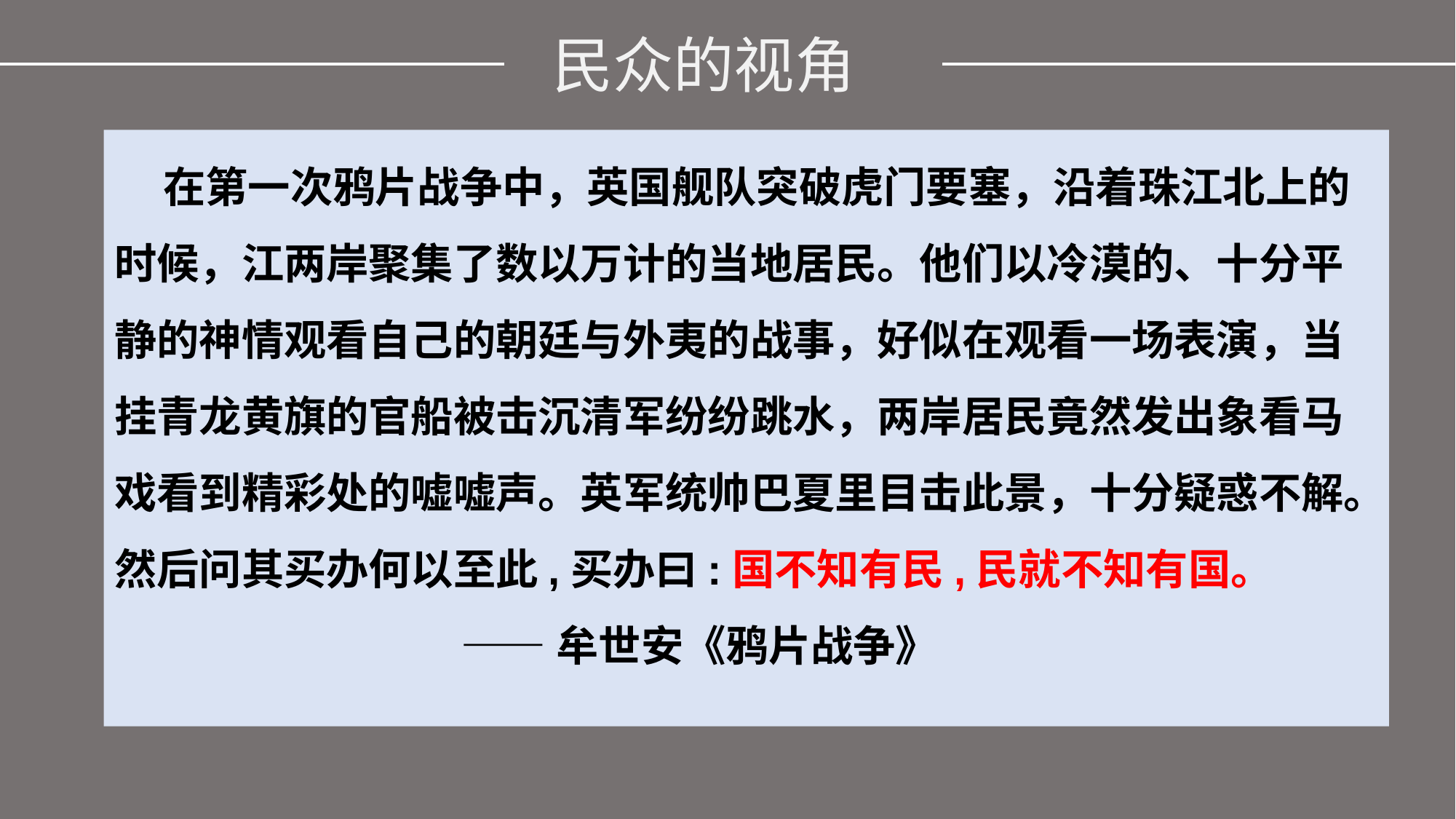

民众的视角
    在第一次鸦片战争中，英国舰队突破虎门要塞，沿着珠江北上的时候，江两岸聚集了数以万计的当地居民。他们以冷漠的、十分平静的神情观看自己的朝廷与外夷的战事，好似在观看一场表演，当挂青龙黄旗的官船被击沉清军纷纷跳水，两岸居民竟然发出象看马戏看到精彩处的嘘嘘声。英军统帅巴夏里目击此景，十分疑惑不解。然后问其买办何以至此,买办曰:国不知有民,民就不知有国。
                                    ——牟世安《鸦片战争》